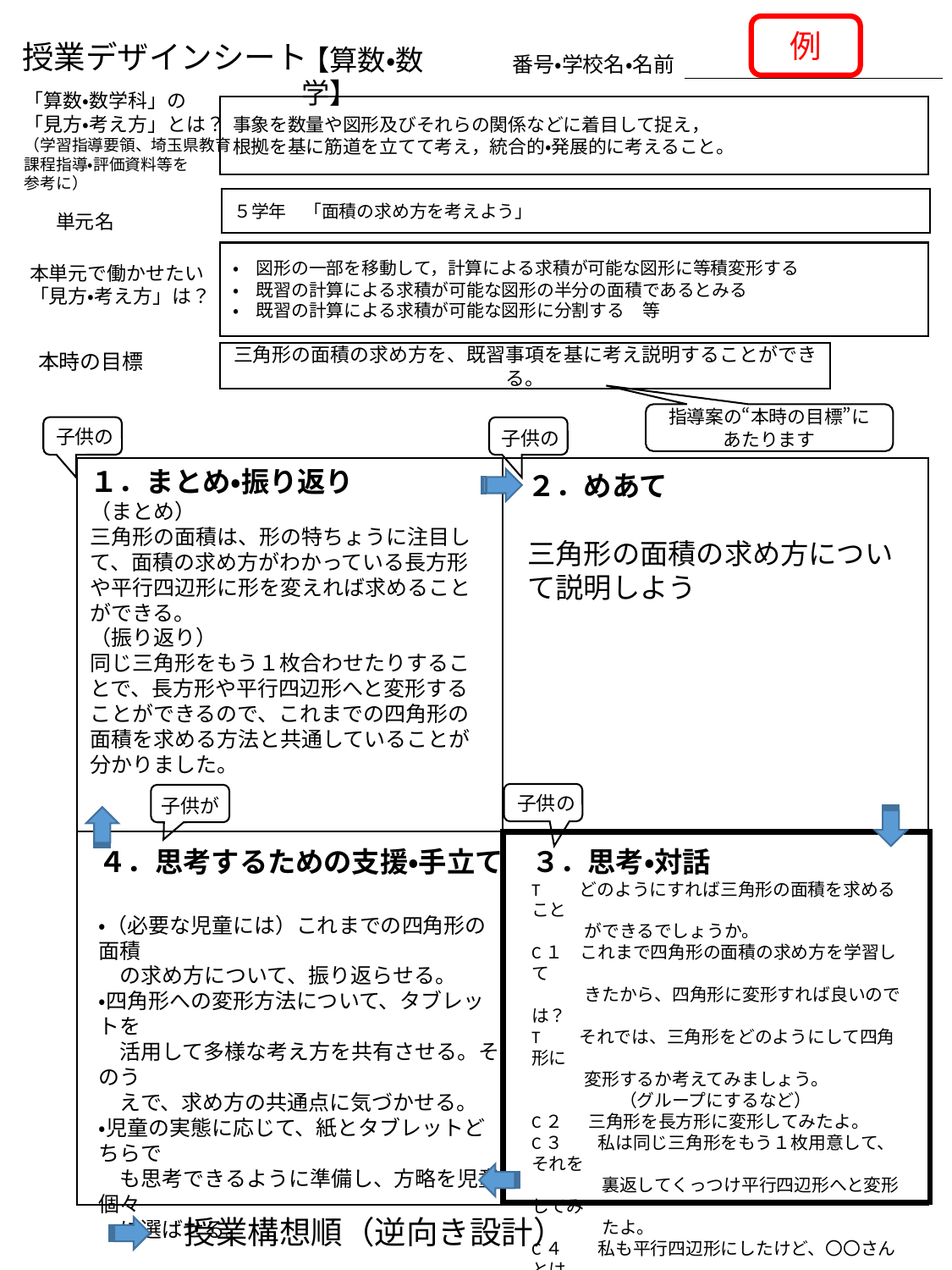

例
授業デザインシート
【算数・数学】
番号・学校名・名前
「算数・数学科」の
「見方・考え方」とは？
（学習指導要領、埼玉県教育
課程指導・評価資料等を
参考に）
事象を数量や図形及びそれらの関係などに着目して捉え，
根拠を基に筋道を立てて考え，統合的・発展的に考えること。
５学年　「面積の求め方を考えよう」
単元名
・　図形の一部を移動して，計算による求積が可能な図形に等積変形する
・　既習の計算による求積が可能な図形の半分の面積であるとみる
・　既習の計算による求積が可能な図形に分割する　等
本単元で働かせたい
「見方・考え方」は？
本時の目標
三角形の面積の求め方を、既習事項を基に考え説明することができる。
指導案の“本時の目標”にあたります

子供の

子供の

１．まとめ・振り返り
（まとめ）
三角形の面積は、形の特ちょうに注目して、面積の求め方がわかっている長方形や平行四辺形に形を変えれば求めることができる。
（振り返り）
同じ三角形をもう１枚合わせたりすることで、長方形や平行四辺形へと変形することができるので、これまでの四角形の面積を求める方法と共通していることが分かりました。
２．めあて

三角形の面積の求め方について説明しよう

子供の

子供が

４．思考するための支援・手立て

・（必要な児童には）これまでの四角形の面積
　の求め方について、振り返らせる。
・四角形への変形方法について、タブレットを
　活用して多様な考え方を共有させる。そのう
　えで、求め方の共通点に気づかせる。
・児童の実態に応じて、紙とタブレットどちらで
　も思考できるように準備し、方略を児童個々
　に選ばせる。

３．思考・対話
T　　どのようにすれば三角形の面積を求めること
　　　ができるでしょうか。
C１　これまで四角形の面積の求め方を学習して
　　　きたから、四角形に変形すれば良いのでは？
T　　それでは、三角形をどのようにして四角形に
　　　変形するか考えてみましょう。
　　　　　（グループにするなど）
C２ 　 三角形を長方形に変形してみたよ。
C３　　私は同じ三角形をもう１枚用意して、それを
　　　　裏返してくっつけ平行四辺形へと変形してみ
　　　　たよ。
C４　　私も平行四辺形にしたけど、〇〇さんとは
　　　　違う方法だ。

授業構想順（逆向き設計）